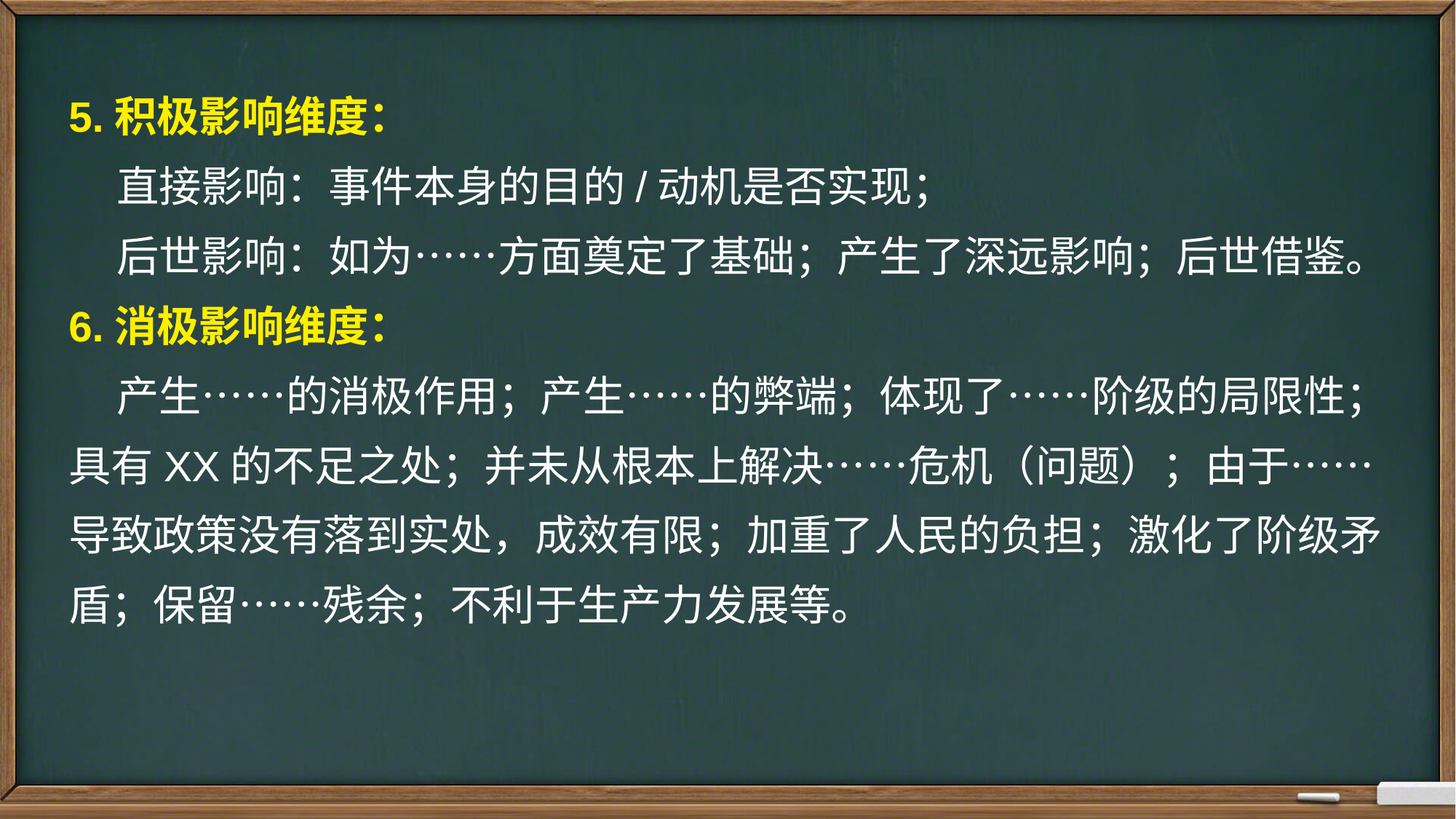

5.积极影响维度：
    直接影响：事件本身的目的/动机是否实现；
    后世影响：如为……方面奠定了基础；产生了深远影响；后世借鉴。
6.消极影响维度：
    产生……的消极作用；产生……的弊端；体现了……阶级的局限性；具有XX的不足之处；并未从根本上解决……危机（问题）；由于……导致政策没有落到实处，成效有限；加重了人民的负担；激化了阶级矛盾；保留……残余；不利于生产力发展等。